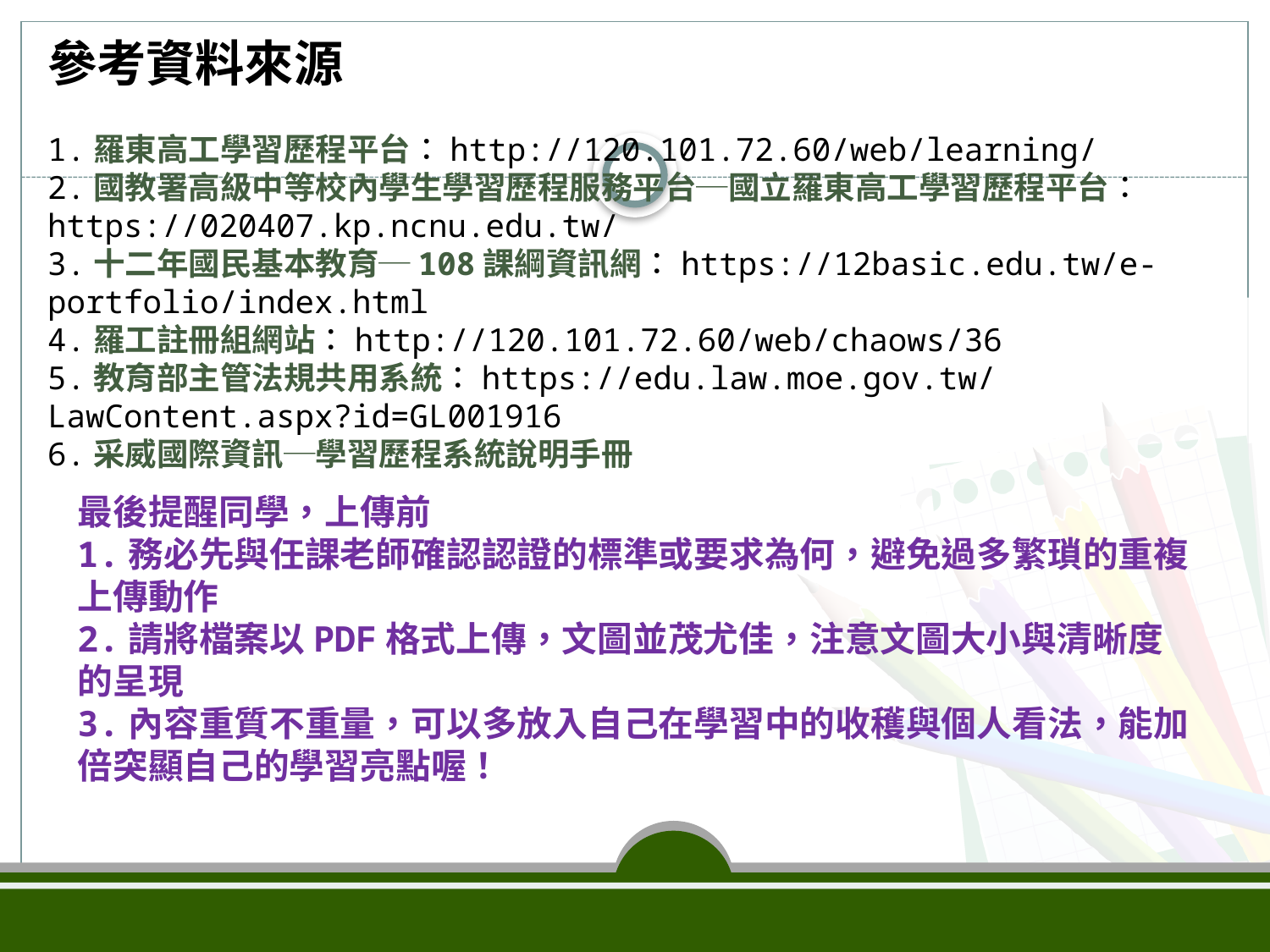

參考資料來源

1.羅東高工學習歷程平台：http://120.101.72.60/web/learning/
2.國教署高級中等校內學生學習歷程服務平台─國立羅東高工學習歷程平台：https://020407.kp.ncnu.edu.tw/
3.十二年國民基本教育─108課綱資訊網：https://12basic.edu.tw/e-portfolio/index.html
4.羅工註冊組網站：http://120.101.72.60/web/chaows/36
5.教育部主管法規共用系統：https://edu.law.moe.gov.tw/LawContent.aspx?id=GL001916
6.采威國際資訊─學習歷程系統說明手冊
最後提醒同學，上傳前
1.務必先與任課老師確認認證的標準或要求為何，避免過多繁瑣的重複上傳動作
2.請將檔案以PDF格式上傳，文圖並茂尤佳，注意文圖大小與清晰度的呈現
3.內容重質不重量，可以多放入自己在學習中的收穫與個人看法，能加倍突顯自己的學習亮點喔！